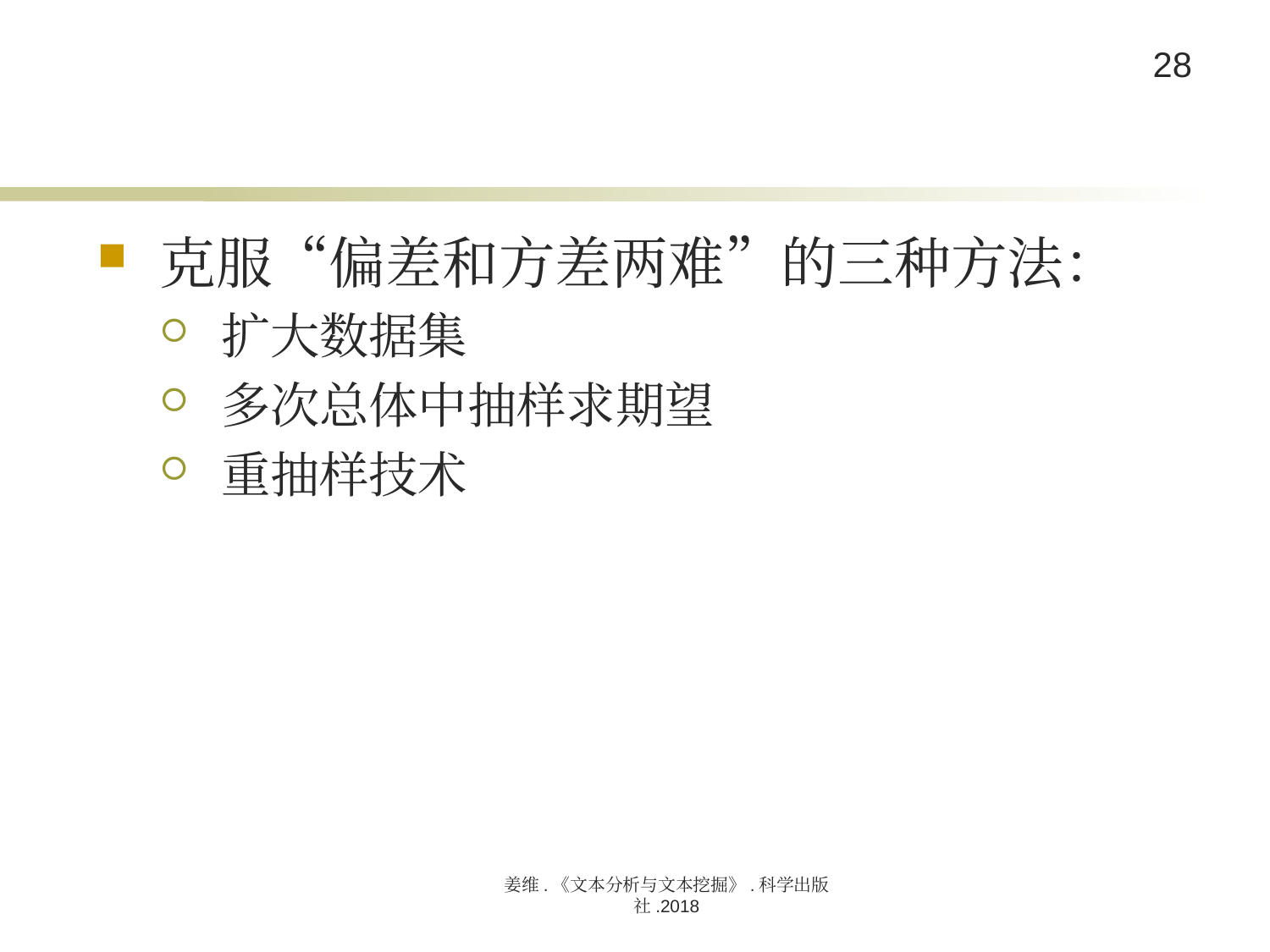

#
克服“偏差和方差两难”的三种方法：
扩大数据集
多次总体中抽样求期望
重抽样技术

姜维.《文本分析与文本挖掘》.科学出版社.2018